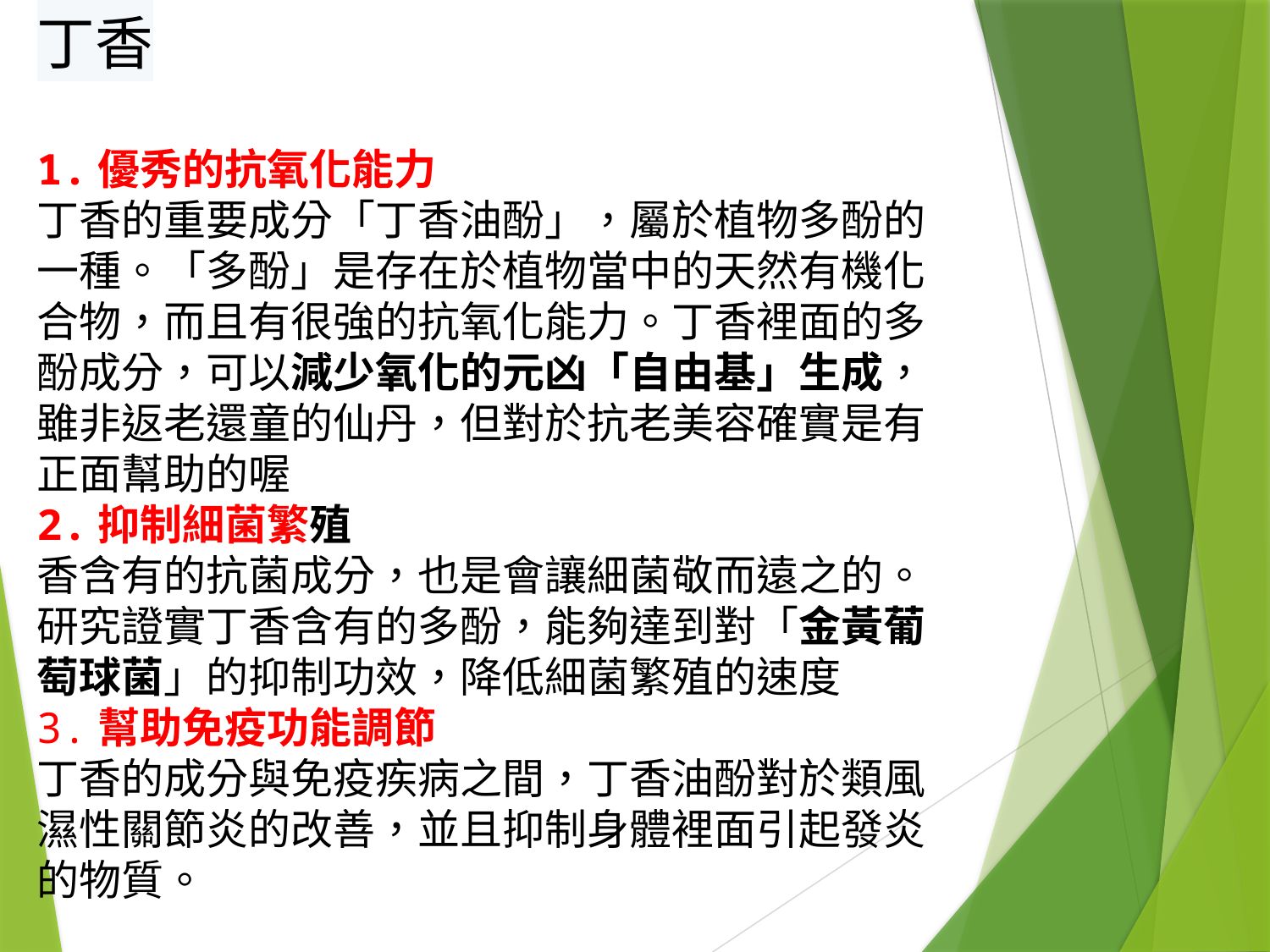

# 丁香
1.優秀的抗氧化能力
丁香的重要成分「丁香油酚」，屬於植物多酚的一種。「多酚」是存在於植物當中的天然有機化合物，而且有很強的抗氧化能力。丁香裡面的多酚成分，可以減少氧化的元凶「自由基」生成，雖非返老還童的仙丹，但對於抗老美容確實是有正面幫助的喔
2.抑制細菌繁殖
香含有的抗菌成分，也是會讓細菌敬而遠之的。研究證實丁香含有的多酚，能夠達到對「金黃葡萄球菌」的抑制功效，降低細菌繁殖的速度
3.幫助免疫功能調節
丁香的成分與免疫疾病之間，丁香油酚對於類風濕性關節炎的改善，並且抑制身體裡面引起發炎的物質。